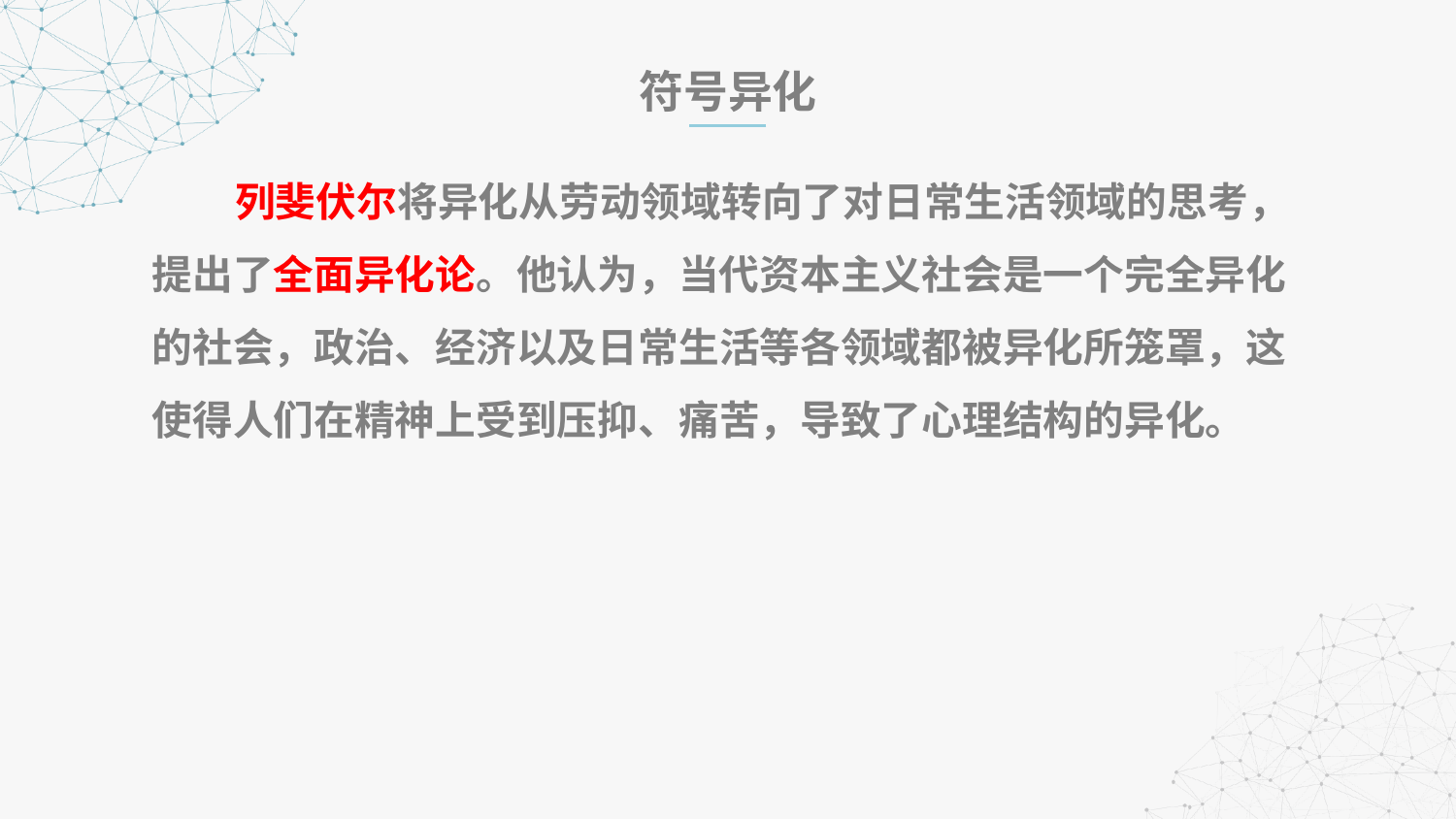

符号异化
        列斐伏尔将异化从劳动领域转向了对日常生活领域的思考，提出了全面异化论。他认为，当代资本主义社会是一个完全异化的社会，政治、经济以及日常生活等各领域都被异化所笼罩，这使得人们在精神上受到压抑、痛苦，导致了心理结构的异化。